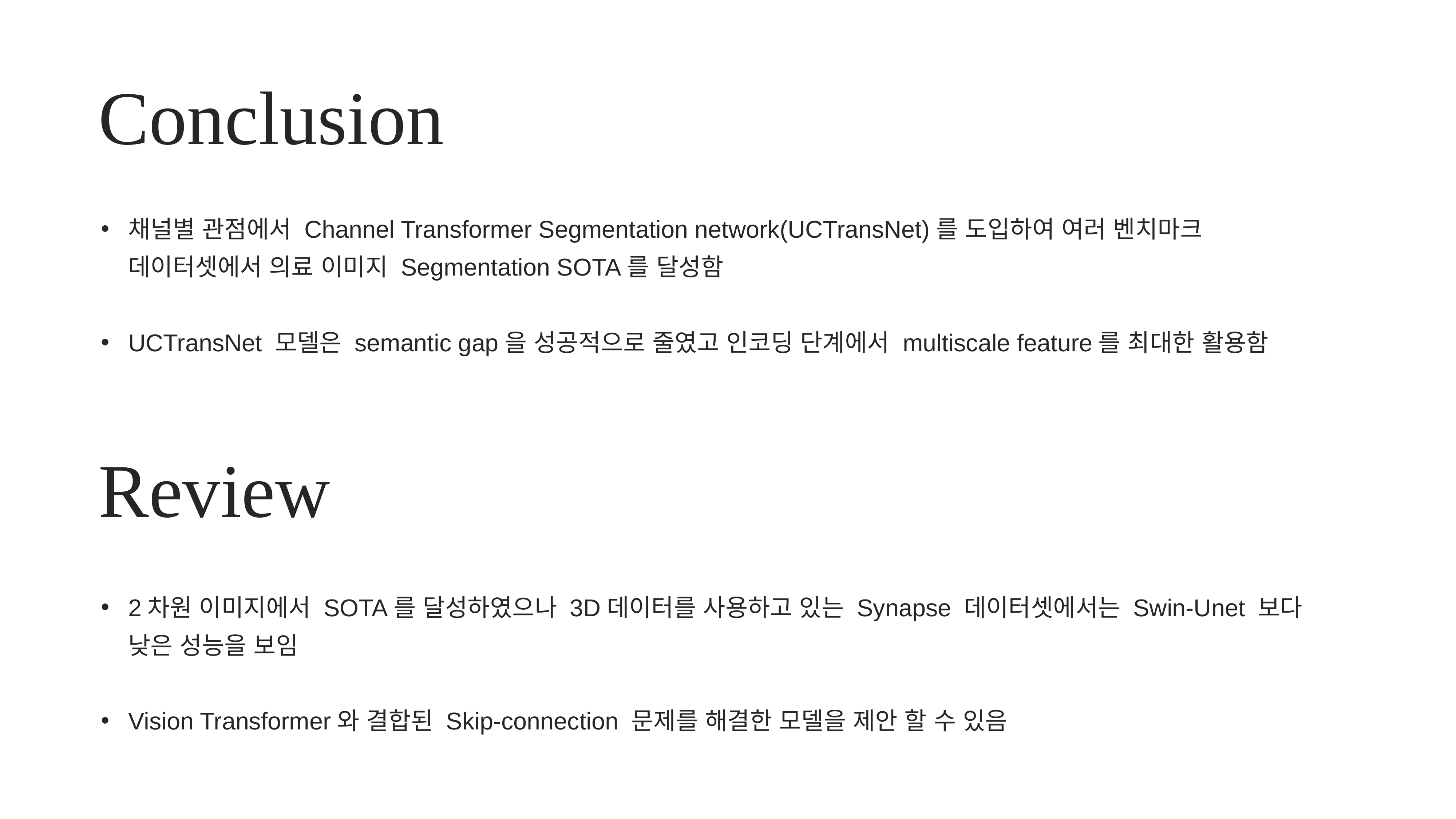

# Conclusion
채널별 관점에서 Channel Transformer Segmentation network(UCTransNet)를 도입하여 여러 벤치마크 데이터셋에서 의료 이미지 Segmentation SOTA를 달성함

UCTransNet 모델은 semantic gap을 성공적으로 줄였고 인코딩 단계에서 multiscale feature를 최대한 활용함
Review
2차원 이미지에서 SOTA를 달성하였으나 3D데이터를 사용하고 있는 Synapse 데이터셋에서는 Swin-Unet 보다 낮은 성능을 보임

Vision Transformer와 결합된 Skip-connection 문제를 해결한 모델을 제안 할 수 있음